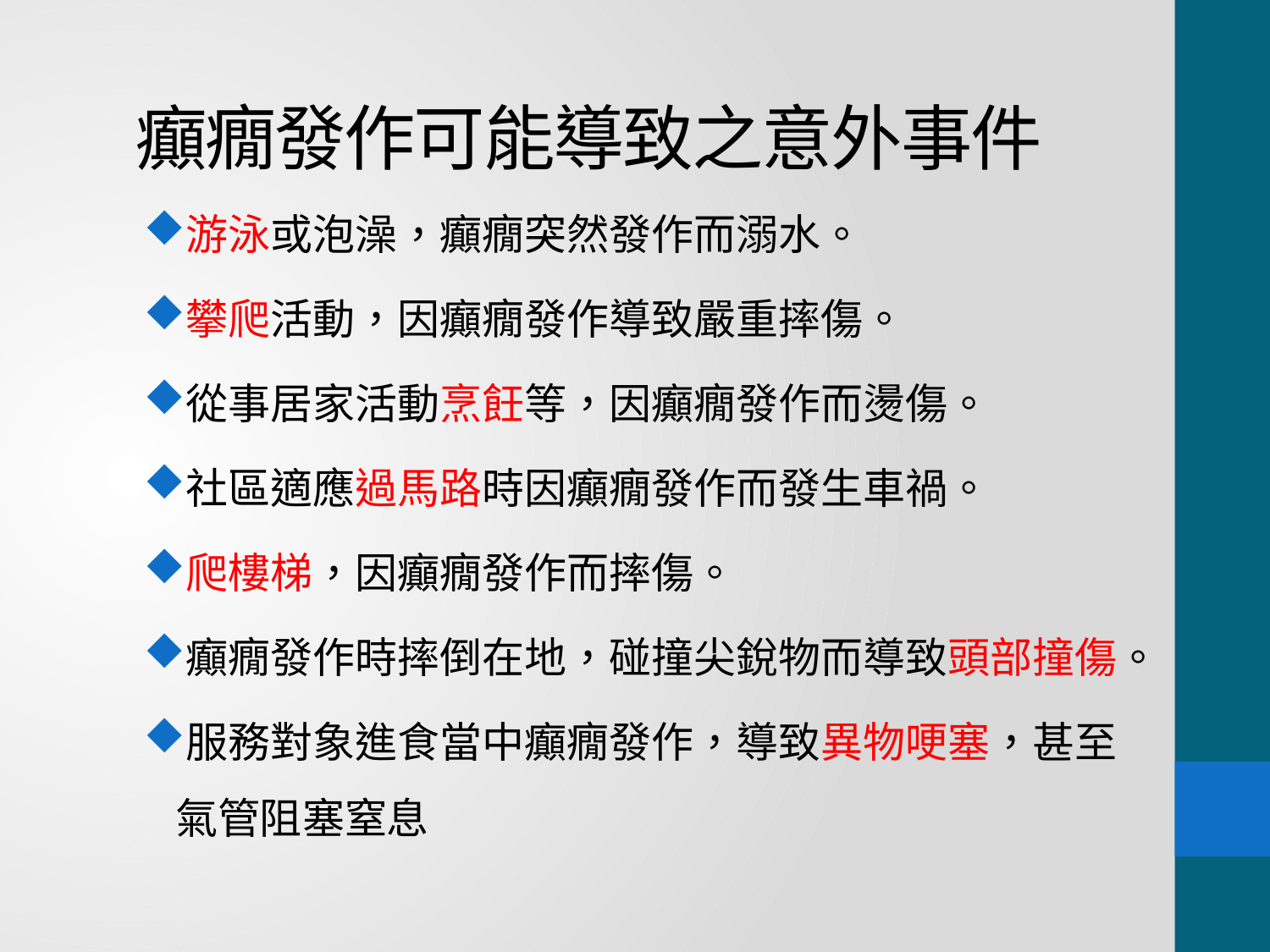

# 癲癇發作可能導致之意外事件
游泳或泡澡，癲癇突然發作而溺水。
攀爬活動，因癲癇發作導致嚴重摔傷。
從事居家活動烹飪等，因癲癇發作而燙傷。
社區適應過馬路時因癲癇發作而發生車禍。
爬樓梯，因癲癇發作而摔傷。
癲癇發作時摔倒在地，碰撞尖銳物而導致頭部撞傷。
服務對象進食當中癲癇發作，導致異物哽塞，甚至氣管阻塞窒息